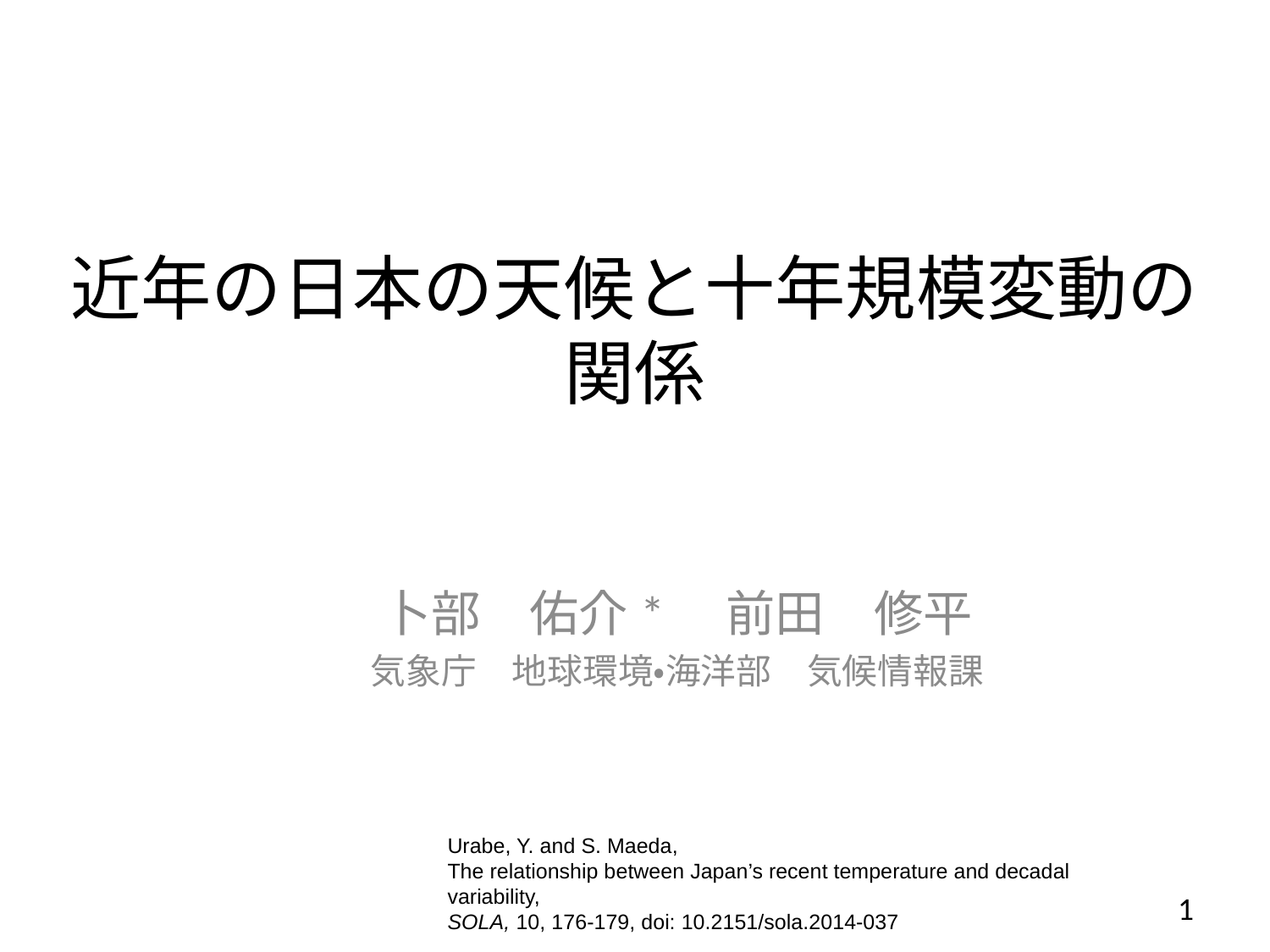

# 近年の日本の天候と十年規模変動の関係
卜部　佑介*　前田　修平
気象庁　地球環境・海洋部　気候情報課
Urabe, Y. and S. Maeda,
The relationship between Japan’s recent temperature and decadal variability,
SOLA, 10, 176-179, doi: 10.2151/sola.2014-037
1